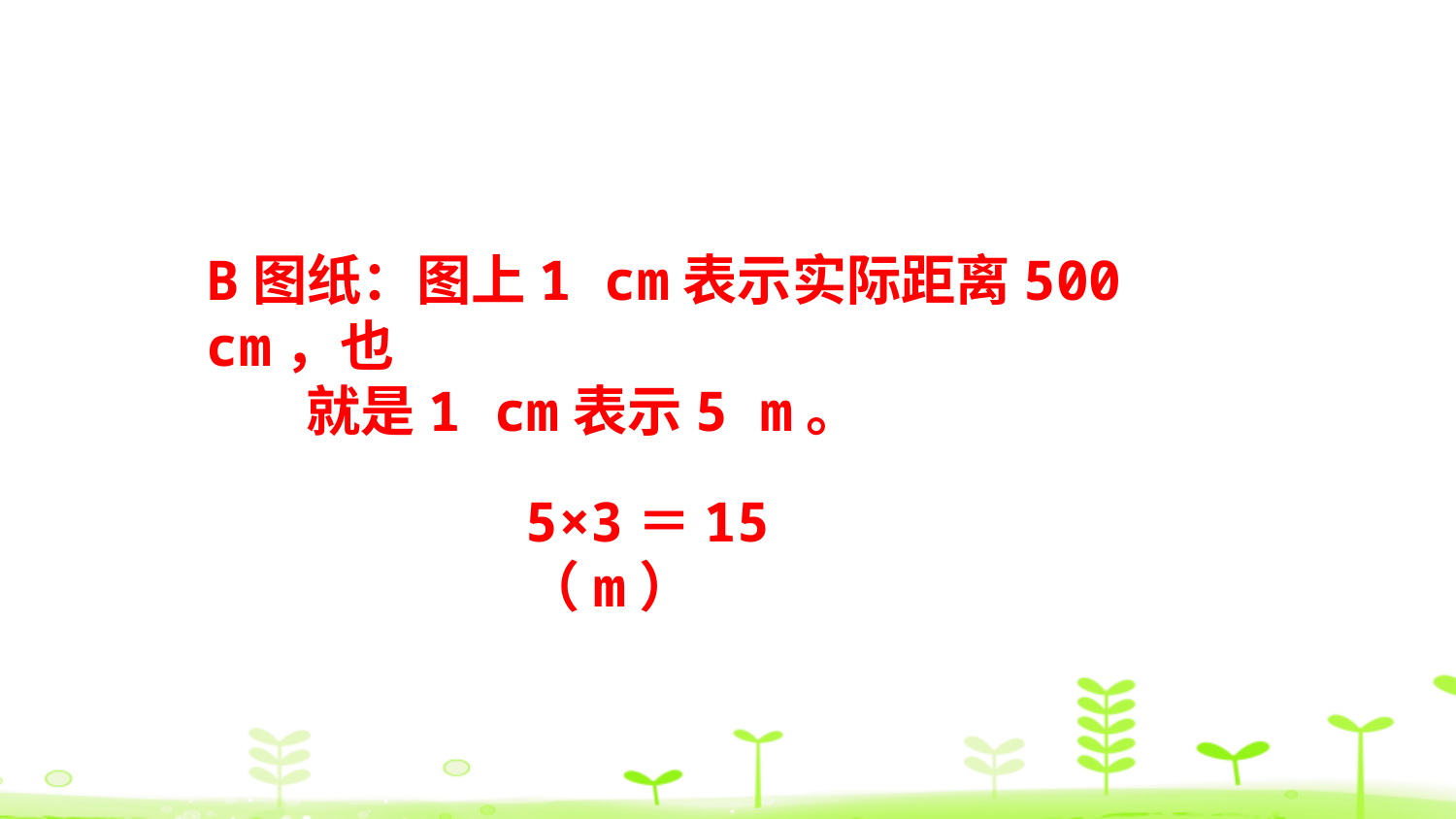

B图纸：图上1 cm表示实际距离500 cm，也
       就是1 cm表示5 m。
5×3＝15（m）